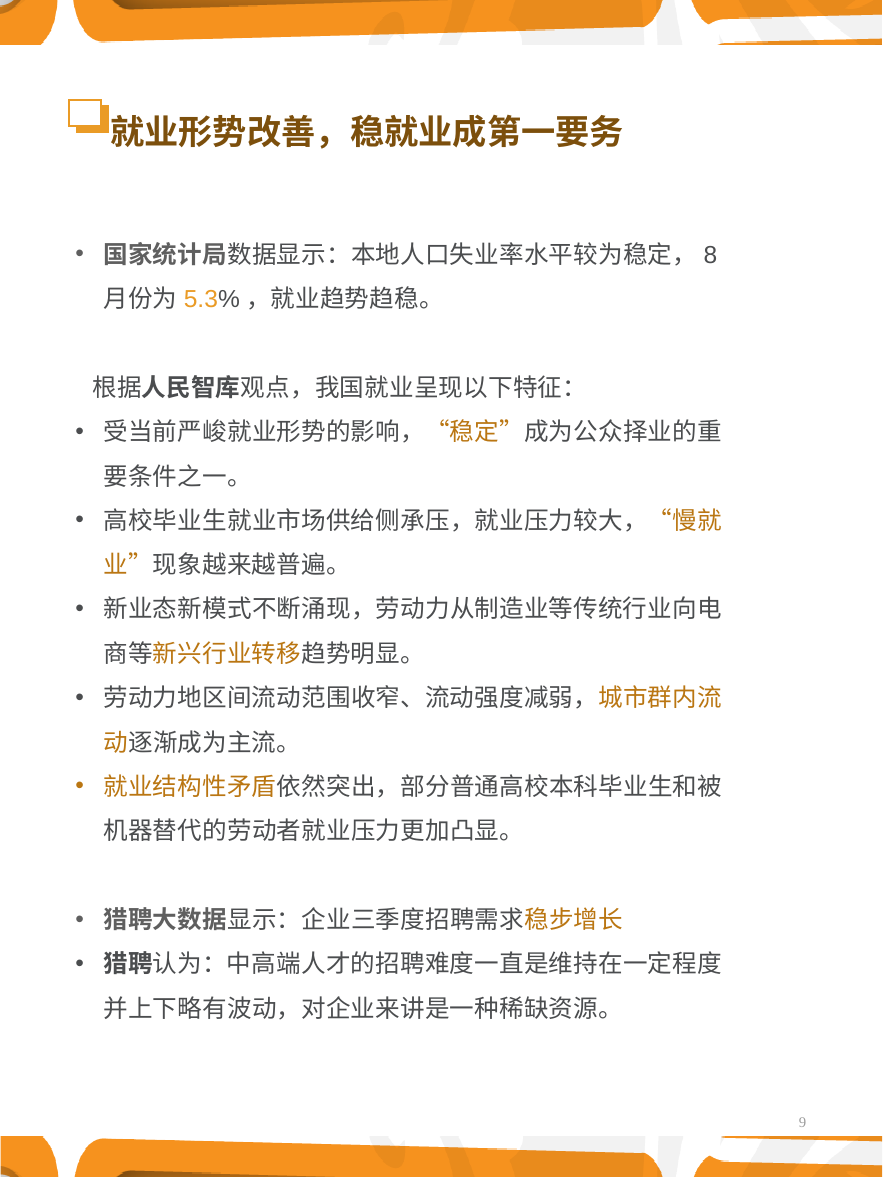

# 就业形势改善，稳就业成第一要务

国家统计局数据显示：本地人口失业率水平较为稳定，8月份为5.3%，就业趋势趋稳。

  根据人民智库观点，我国就业呈现以下特征：
受当前严峻就业形势的影响，“稳定”成为公众择业的重要条件之一。
高校毕业生就业市场供给侧承压，就业压力较大，“慢就业”现象越来越普遍。
新业态新模式不断涌现，劳动力从制造业等传统行业向电商等新兴行业转移趋势明显。
劳动力地区间流动范围收窄、流动强度减弱，城市群内流动逐渐成为主流。
就业结构性矛盾依然突出，部分普通高校本科毕业生和被机器替代的劳动者就业压力更加凸显。

猎聘大数据显示：企业三季度招聘需求稳步增长
猎聘认为：中高端人才的招聘难度一直是维持在一定程度并上下略有波动，对企业来讲是一种稀缺资源。
9